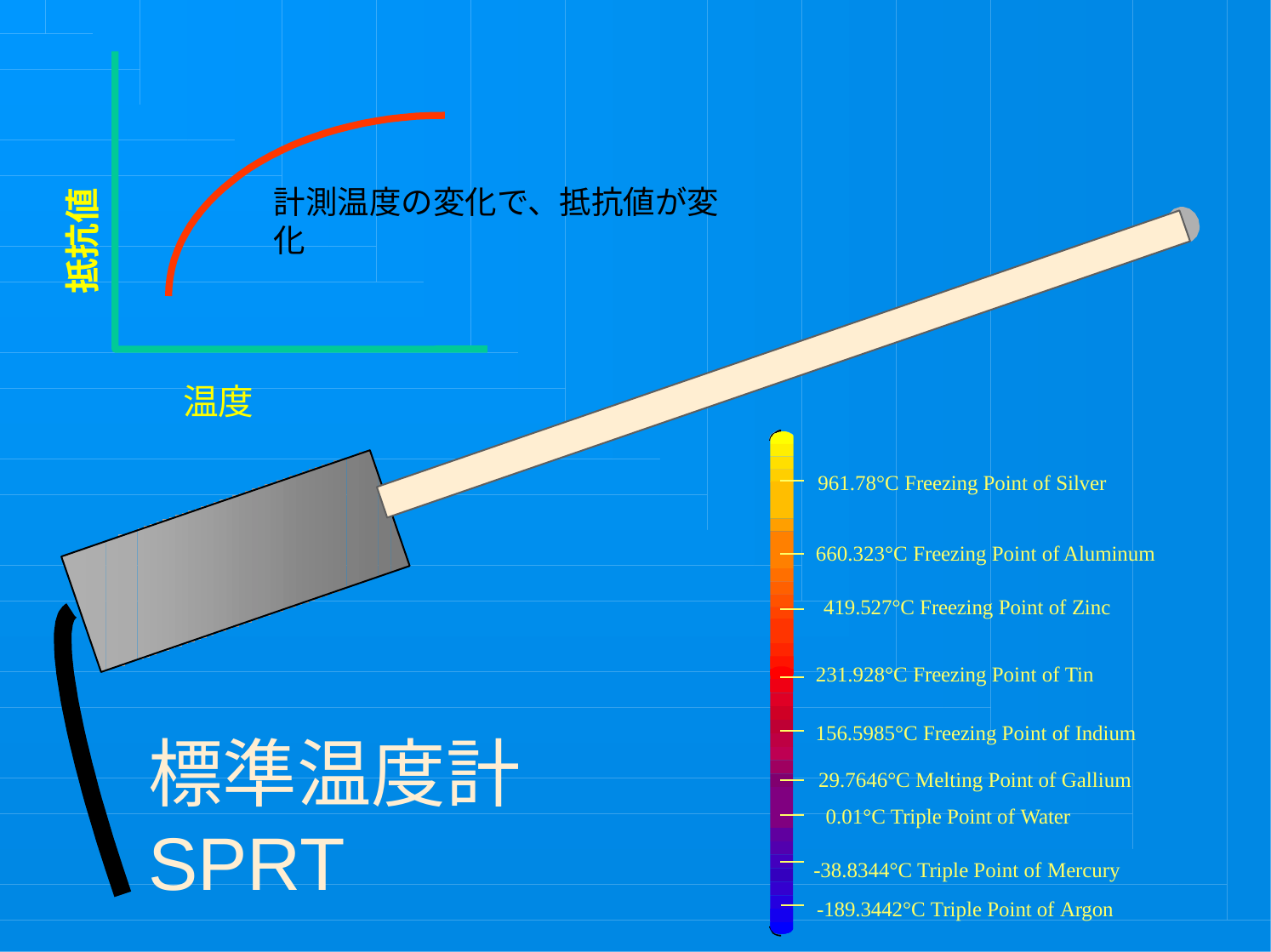

抵抗値

計測温度の変化で、抵抗値が変化

# 温度

961.78°C Freezing Point of Silver
660.323°C Freezing Point of Aluminum  419.527°C Freezing Point of Zinc

231.928°C Freezing Point of Tin

156.5985°C Freezing Point of Indium
29.7646°C Melting Point of Gallium  0.01°C Triple Point of Water

標準温度計SPRT

-38.8344°C Triple Point of Mercury
-189.3442°C Triple Point of Argon